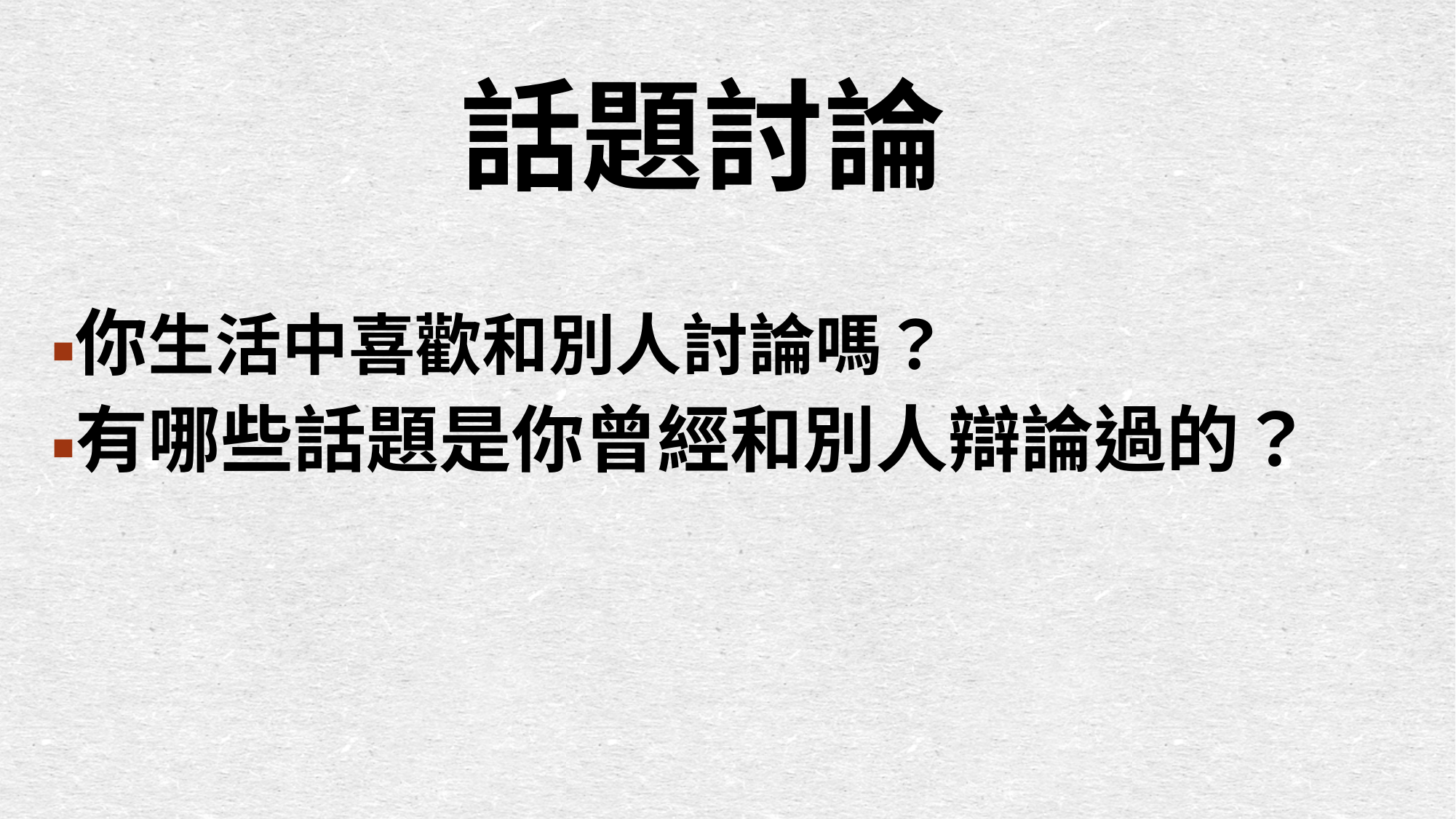

# 話題討論
你生活中喜歡和別人討論嗎？
有哪些話題是你曾經和別人辯論過的？